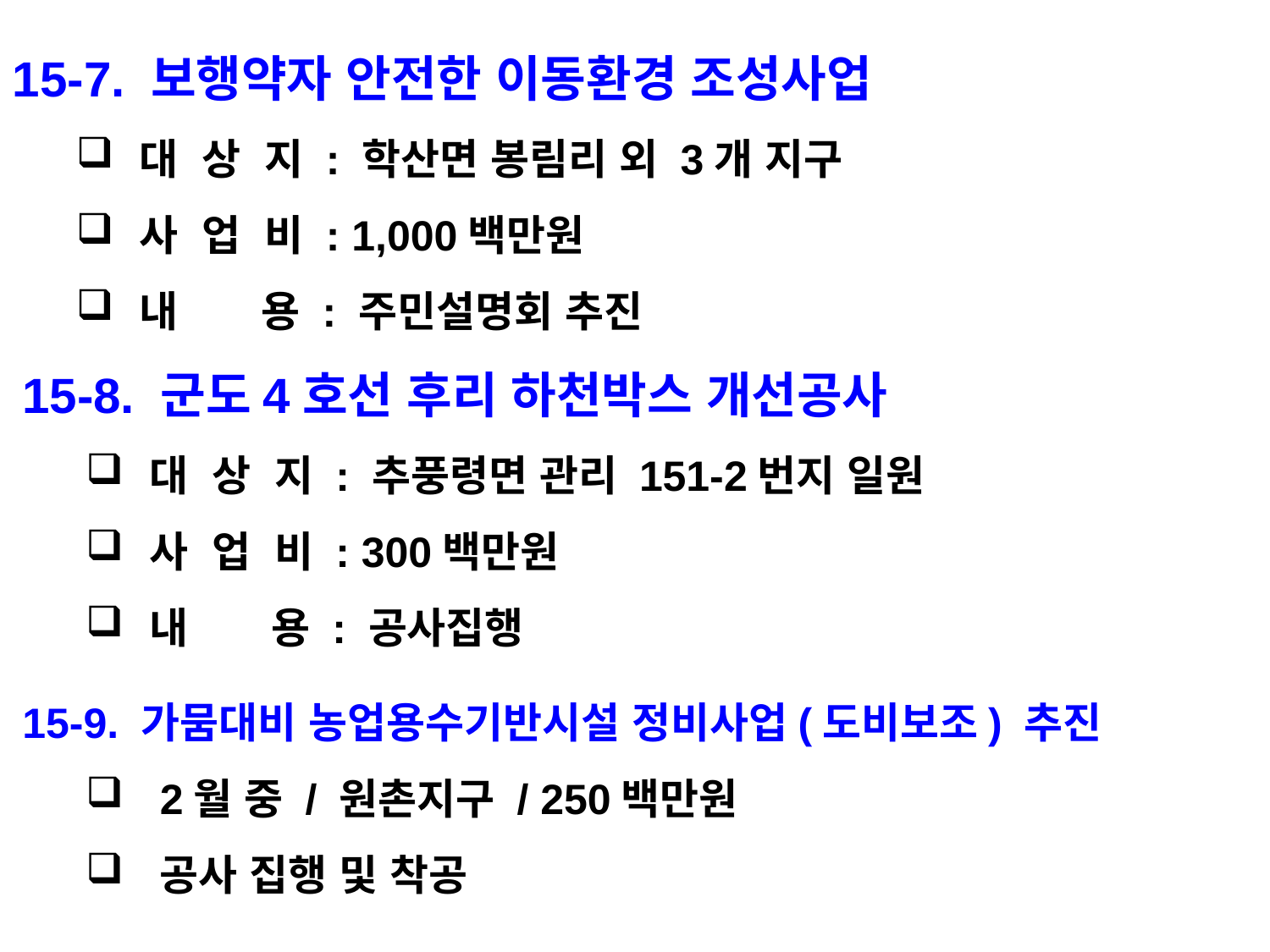

15-7. 보행약자 안전한 이동환경 조성사업
대  상  지 : 학산면 봉림리 외 3개 지구
사  업  비 : 1,000백만원
내       용 : 주민설명회 추진

15-8. 군도4호선 후리 하천박스 개선공사
대  상  지 : 추풍령면 관리 151-2번지 일원
사  업  비 : 300백만원
내       용 : 공사집행
15-9. 가뭄대비 농업용수기반시설 정비사업(도비보조) 추진
2월 중 / 원촌지구 / 250백만원
공사 집행 및 착공